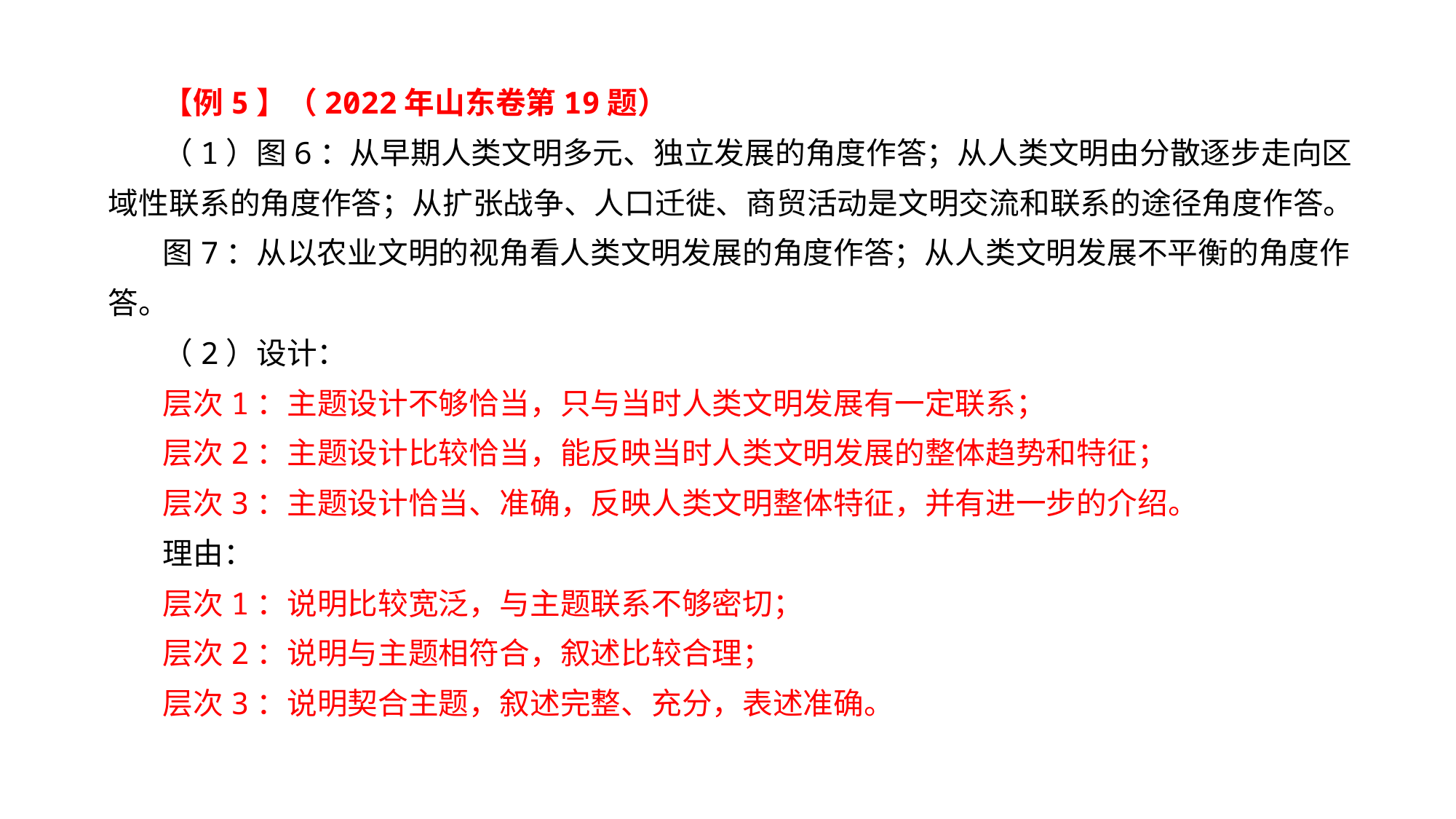

【例5】（2022年山东卷第19题）
（1）图6：从早期人类文明多元、独立发展的角度作答；从人类文明由分散逐步走向区域性联系的角度作答；从扩张战争、人口迁徙、商贸活动是文明交流和联系的途径角度作答。
图7：从以农业文明的视角看人类文明发展的角度作答；从人类文明发展不平衡的角度作答。
（2）设计：
层次1：主题设计不够恰当，只与当时人类文明发展有一定联系；
层次2：主题设计比较恰当，能反映当时人类文明发展的整体趋势和特征；
层次3：主题设计恰当、准确，反映人类文明整体特征，并有进一步的介绍。
理由：
层次1：说明比较宽泛，与主题联系不够密切；
层次2：说明与主题相符合，叙述比较合理；
层次3：说明契合主题，叙述完整、充分，表述准确。